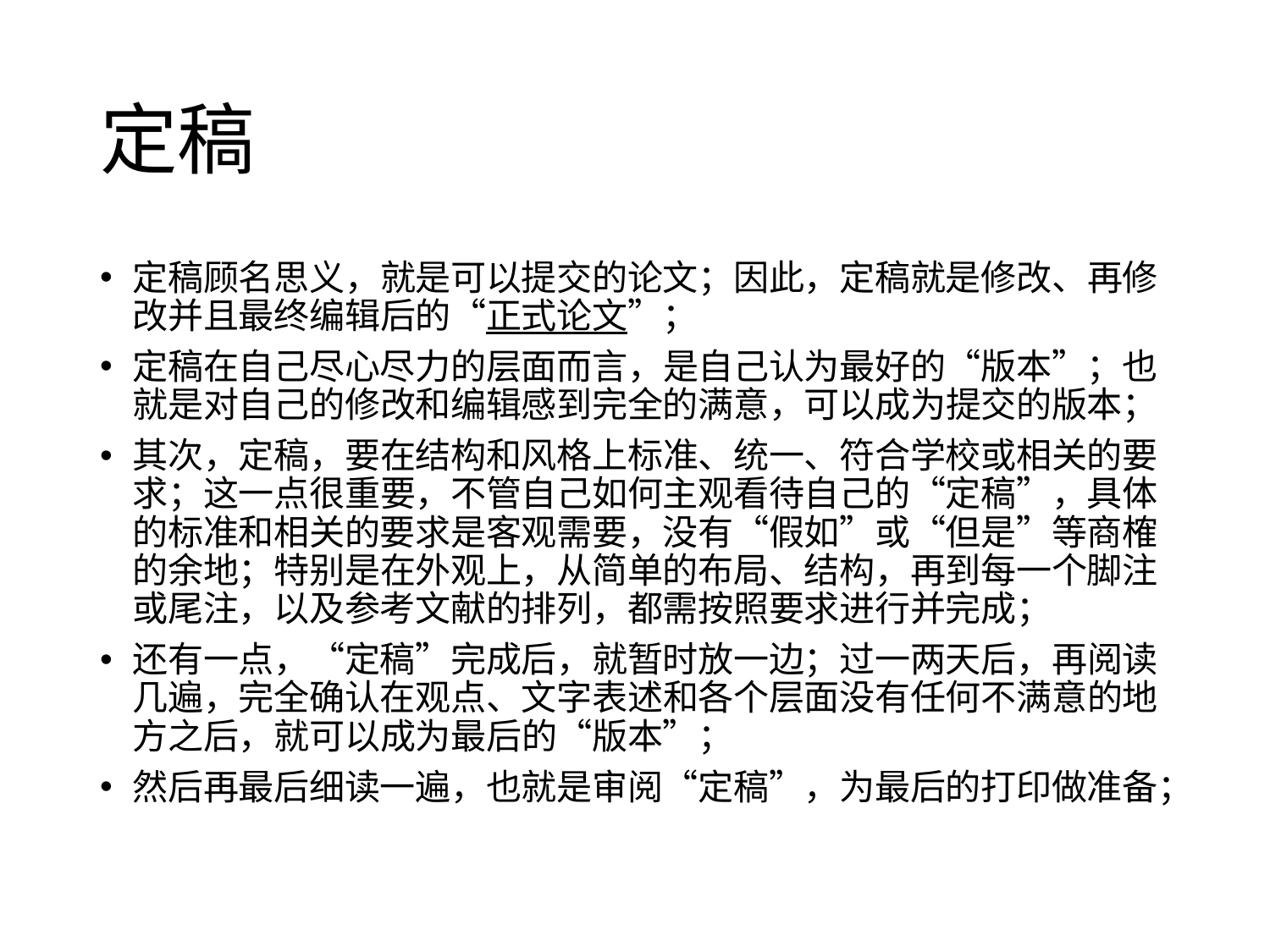

# 定稿
定稿顾名思义，就是可以提交的论文；因此，定稿就是修改、再修改并且最终编辑后的“正式论文”；
定稿在自己尽心尽力的层面而言，是自己认为最好的“版本”；也就是对自己的修改和编辑感到完全的满意，可以成为提交的版本；
其次，定稿，要在结构和风格上标准、统一、符合学校或相关的要求；这一点很重要，不管自己如何主观看待自己的“定稿”，具体的标准和相关的要求是客观需要，没有“假如”或“但是”等商榷的余地；特别是在外观上，从简单的布局、结构，再到每一个脚注或尾注，以及参考文献的排列，都需按照要求进行并完成；
还有一点，“定稿”完成后，就暂时放一边；过一两天后，再阅读几遍，完全确认在观点、文字表述和各个层面没有任何不满意的地方之后，就可以成为最后的“版本”；
然后再最后细读一遍，也就是审阅“定稿”，为最后的打印做准备；